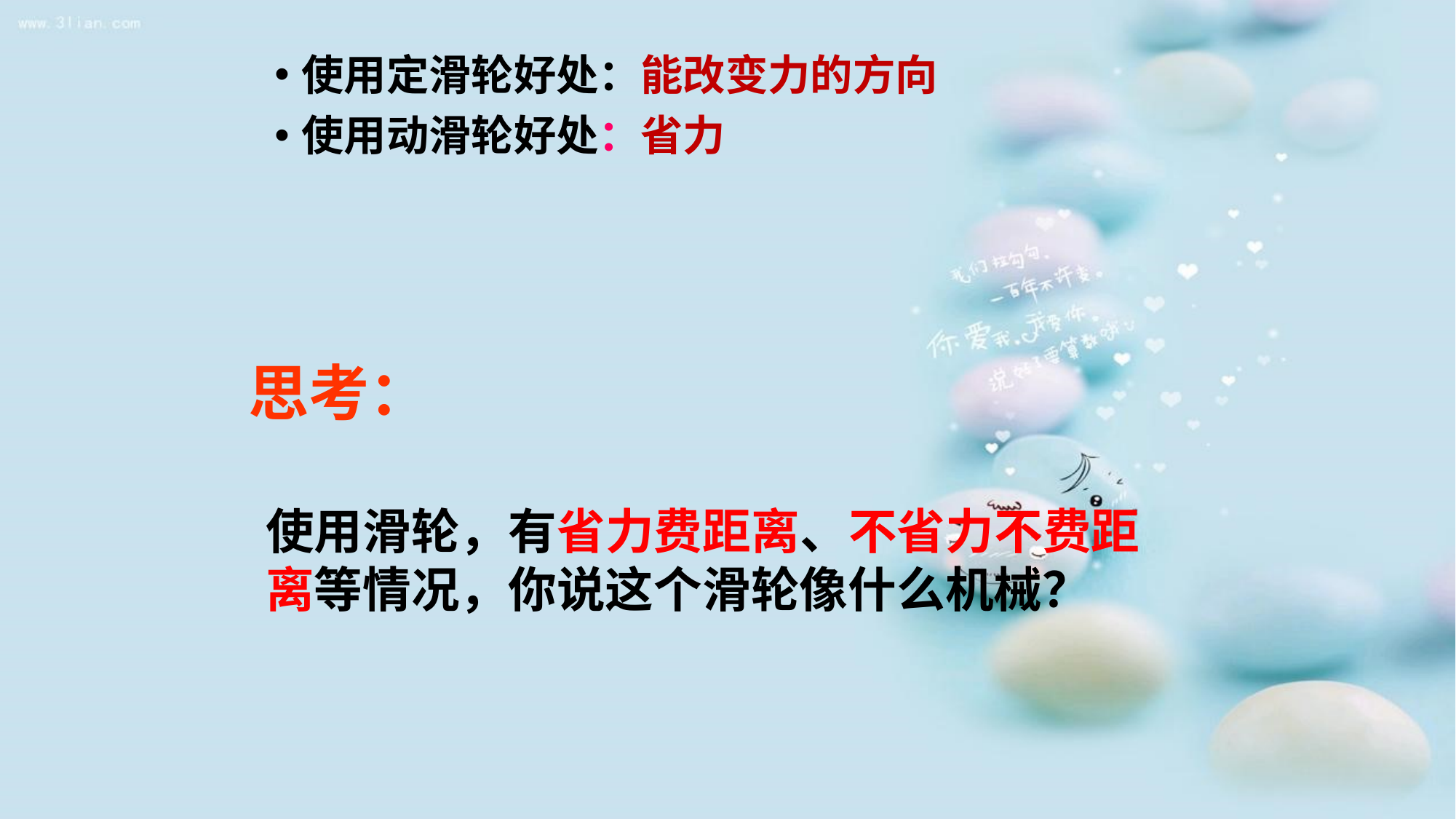

使用定滑轮好处：能改变力的方向
使用动滑轮好处：省力
思考：
使用滑轮，有省力费距离、不省力不费距离等情况，你说这个滑轮像什么机械？